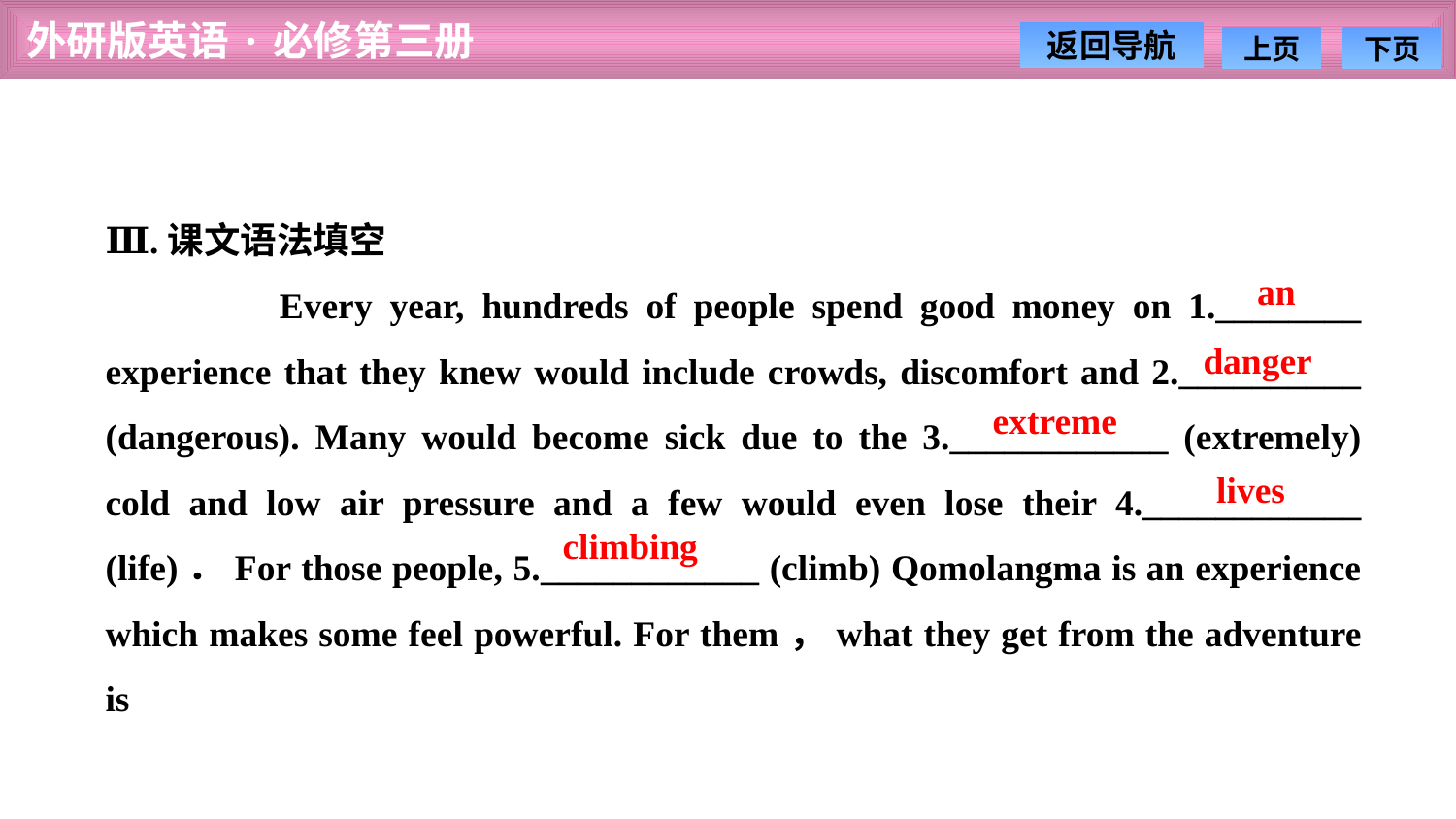

Ⅲ.课文语法填空
          Every year, hundreds of people spend good money on 1.________ experience that they knew would include crowds, discomfort and 2.__________ (dangerous). Many would become sick due to the 3.____________ (extremely) cold and low air pressure and a few would even lose their 4.____________ (life)．For those people, 5.____________ (climb) Qomolangma is an experience which makes some feel powerful. For them，what they get from the adventure is
an
danger
extreme
lives
climbing